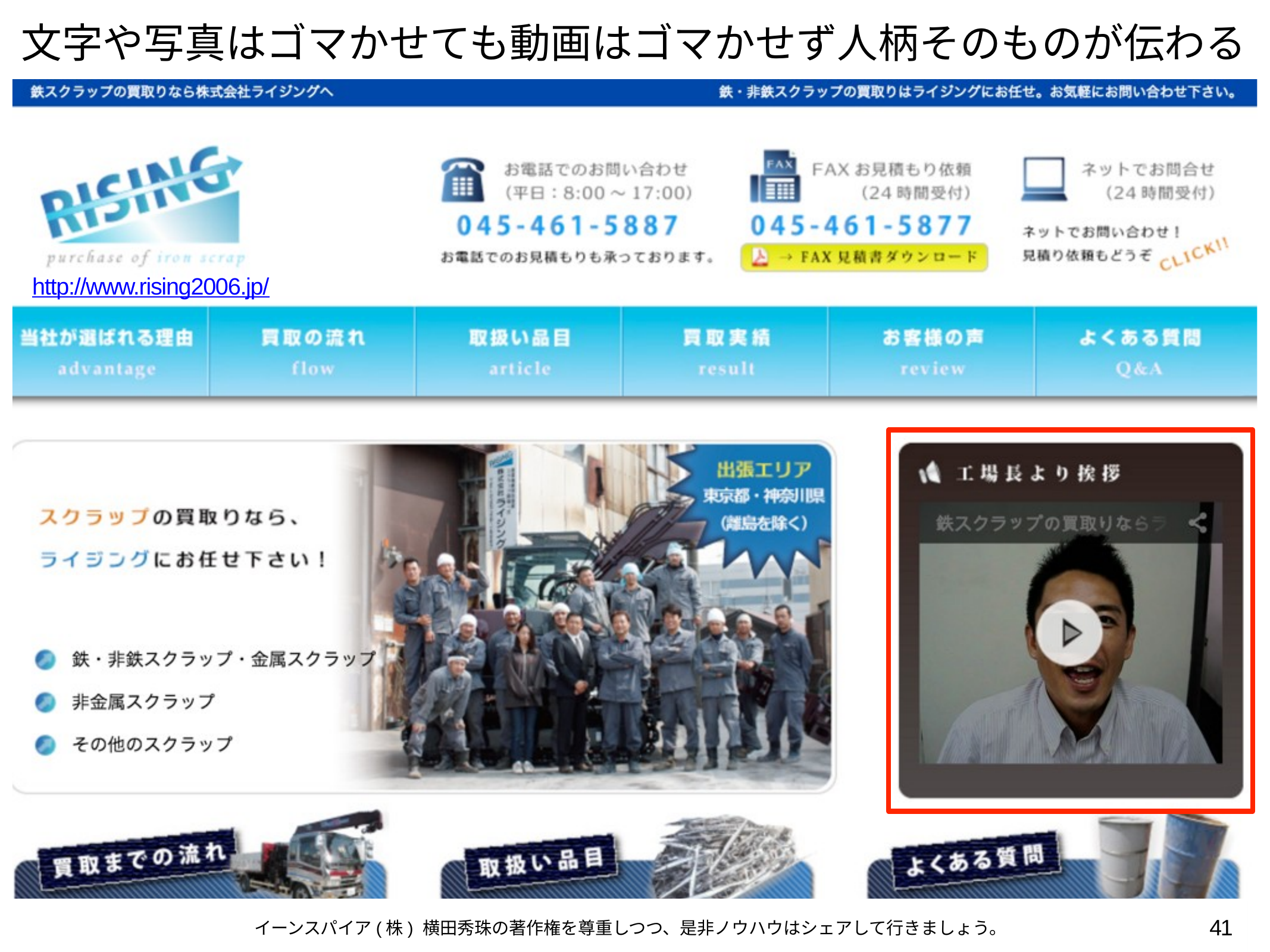

# 文字や写真はゴマかせても動画はゴマかせず人柄そのものが伝わる

http://www.rising2006.jp/

41
イーンスパイア(株) 横田秀珠の著作権を尊重しつつ、是非ノウハウはシェアして行きましょう。